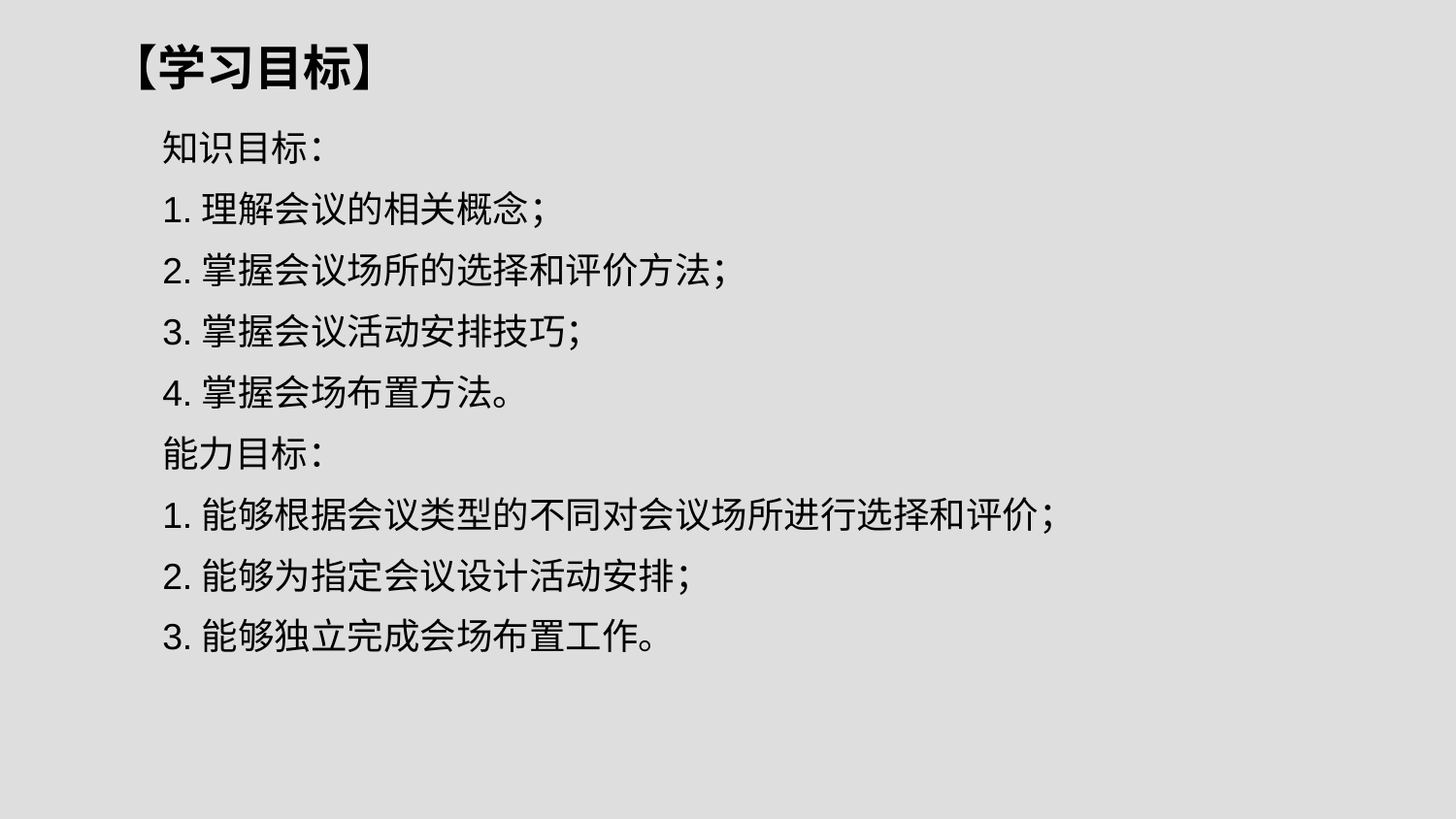

# 【学习目标】
知识目标：
1.理解会议的相关概念；
2.掌握会议场所的选择和评价方法；
3.掌握会议活动安排技巧；
4.掌握会场布置方法。
能力目标：
1.能够根据会议类型的不同对会议场所进行选择和评价；
2.能够为指定会议设计活动安排；
3.能够独立完成会场布置工作。